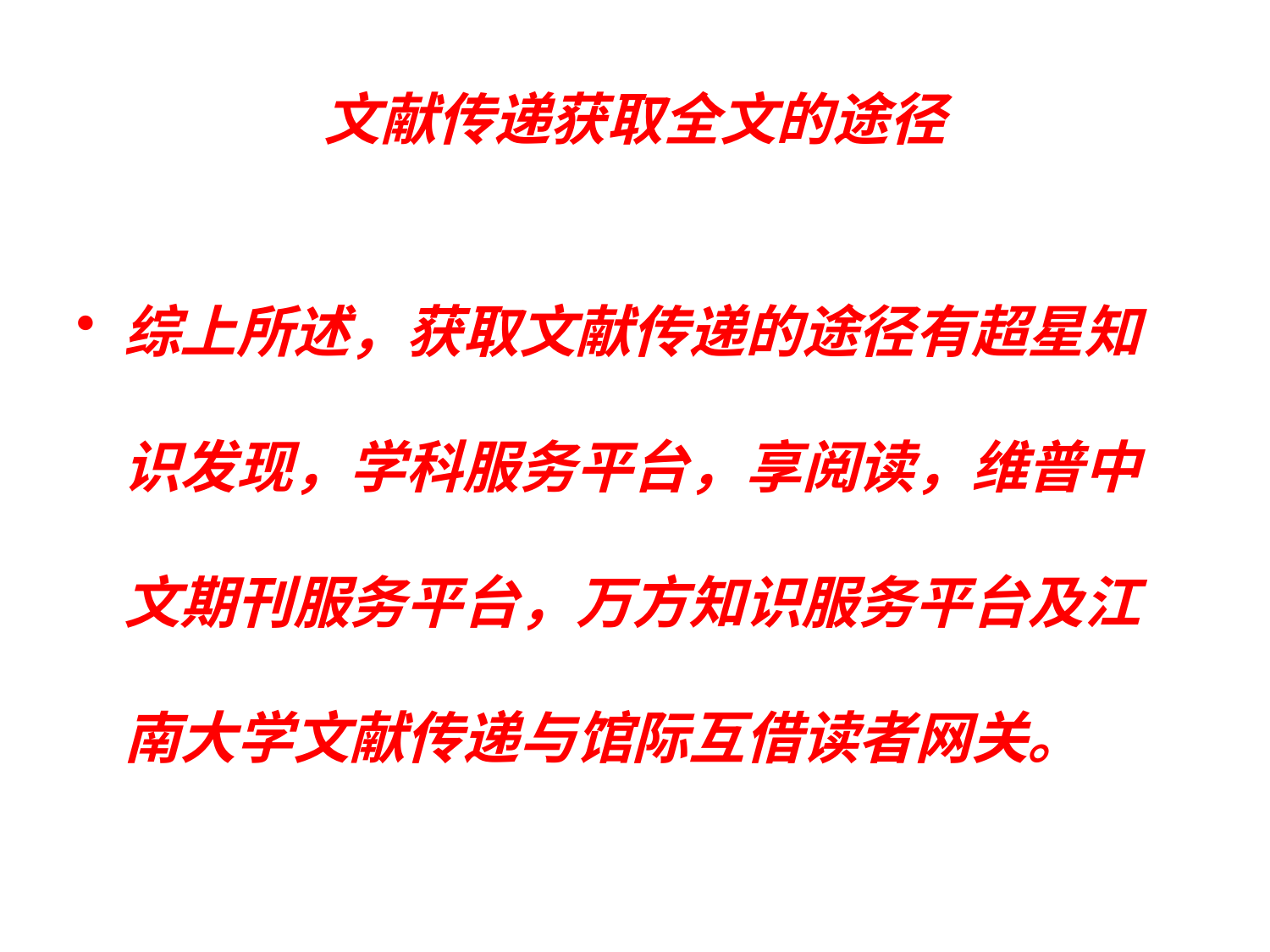

# 文献传递获取全文的途径
综上所述，获取文献传递的途径有超星知识发现，学科服务平台，享阅读，维普中文期刊服务平台，万方知识服务平台及江南大学文献传递与馆际互借读者网关。